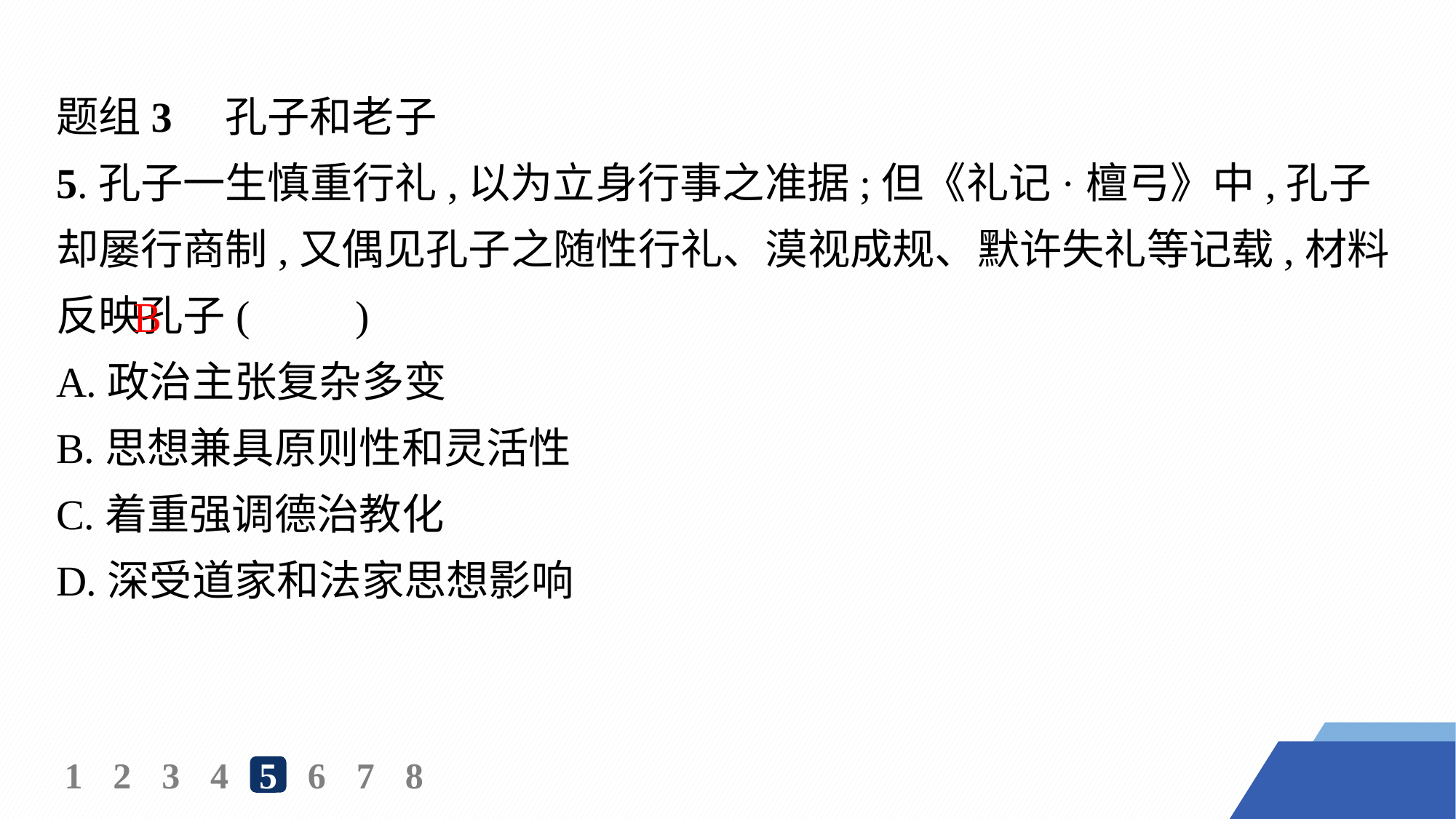

题组3　孔子和老子
5.孔子一生慎重行礼,以为立身行事之准据;但《礼记·檀弓》中,孔子却屡行商制,又偶见孔子之随性行礼、漠视成规、默许失礼等记载,材料反映孔子(　　)
A.政治主张复杂多变
B.思想兼具原则性和灵活性
C.着重强调德治教化
D.深受道家和法家思想影响
B
1
2
3
4
5
6
7
8